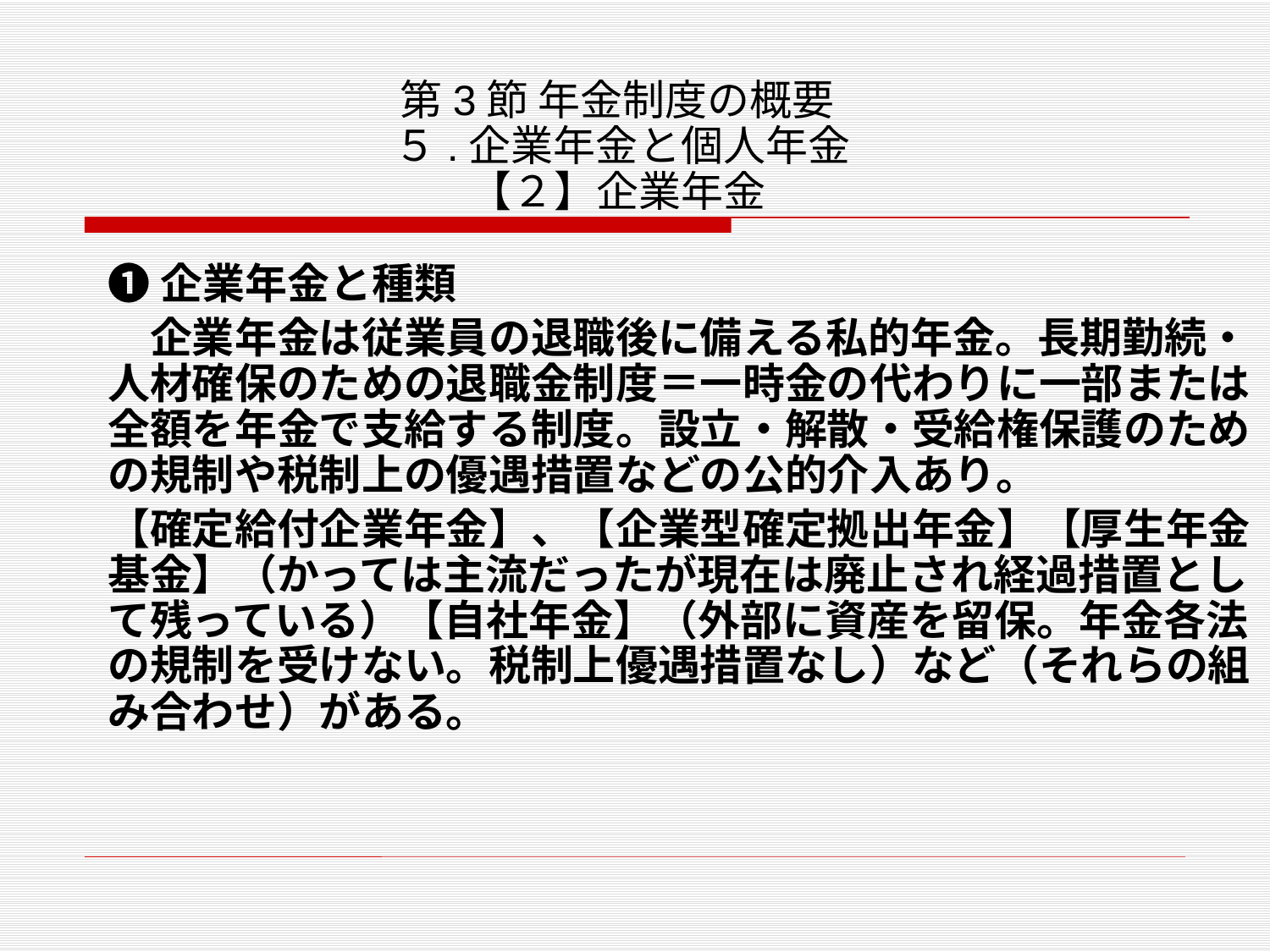

# 第3節 年金制度の概要 ５.企業年金と個人年金 【２】企業年金
❶企業年金と種類
　企業年金は従業員の退職後に備える私的年金。長期勤続・人材確保のための退職金制度＝一時金の代わりに一部または全額を年金で支給する制度。設立・解散・受給権保護のための規制や税制上の優遇措置などの公的介入あり。
【確定給付企業年金】、【企業型確定拠出年金】【厚生年金基金】（かっては主流だったが現在は廃止され経過措置として残っている）【自社年金】（外部に資産を留保。年金各法の規制を受けない。税制上優遇措置なし）など（それらの組み合わせ）がある。